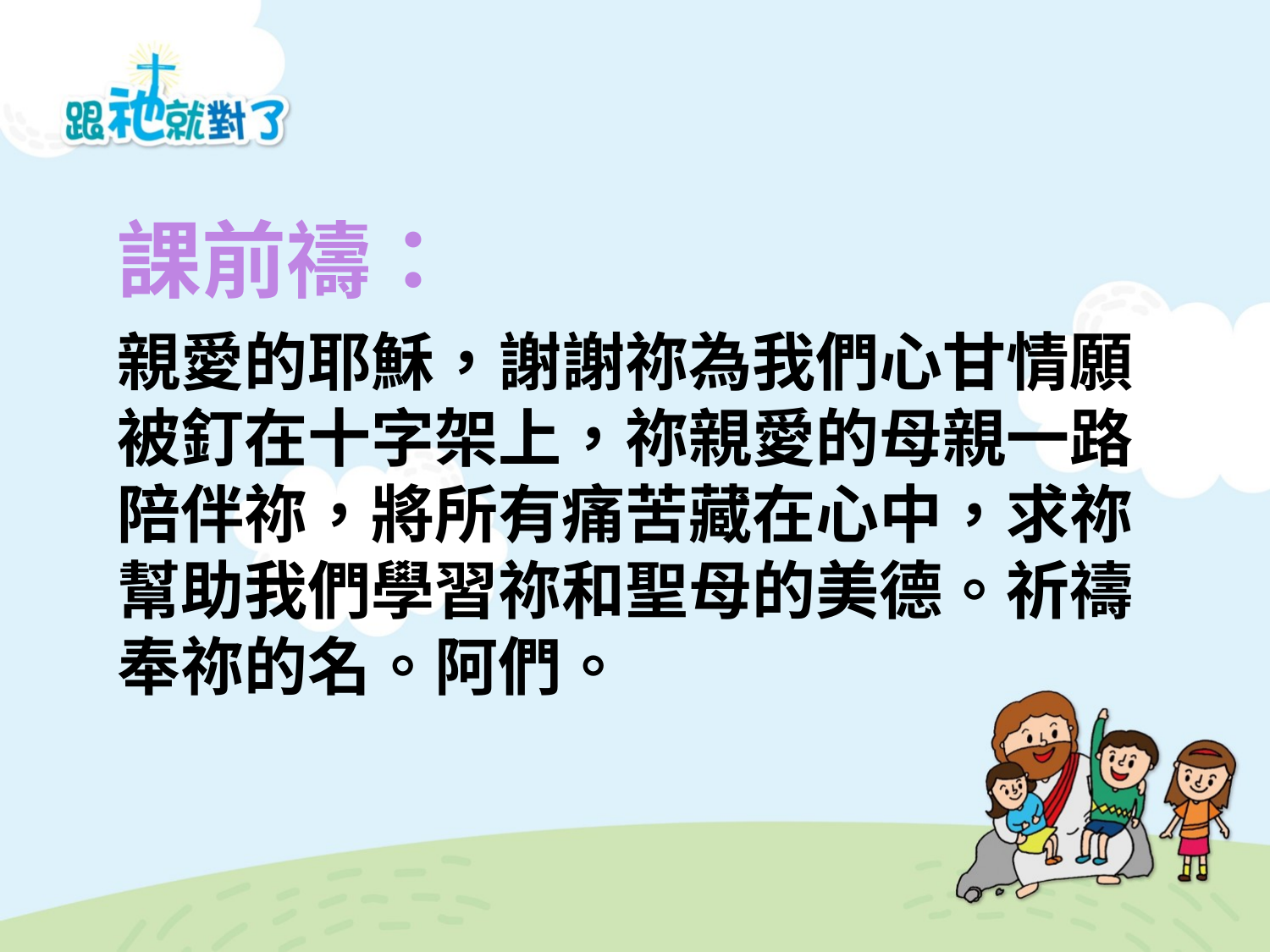

課前禱：
親愛的耶穌，謝謝祢為我們心甘情願被釘在十字架上，祢親愛的母親一路陪伴祢，將所有痛苦藏在心中，求祢幫助我們學習祢和聖母的美德。祈禱奉祢的名。阿們。